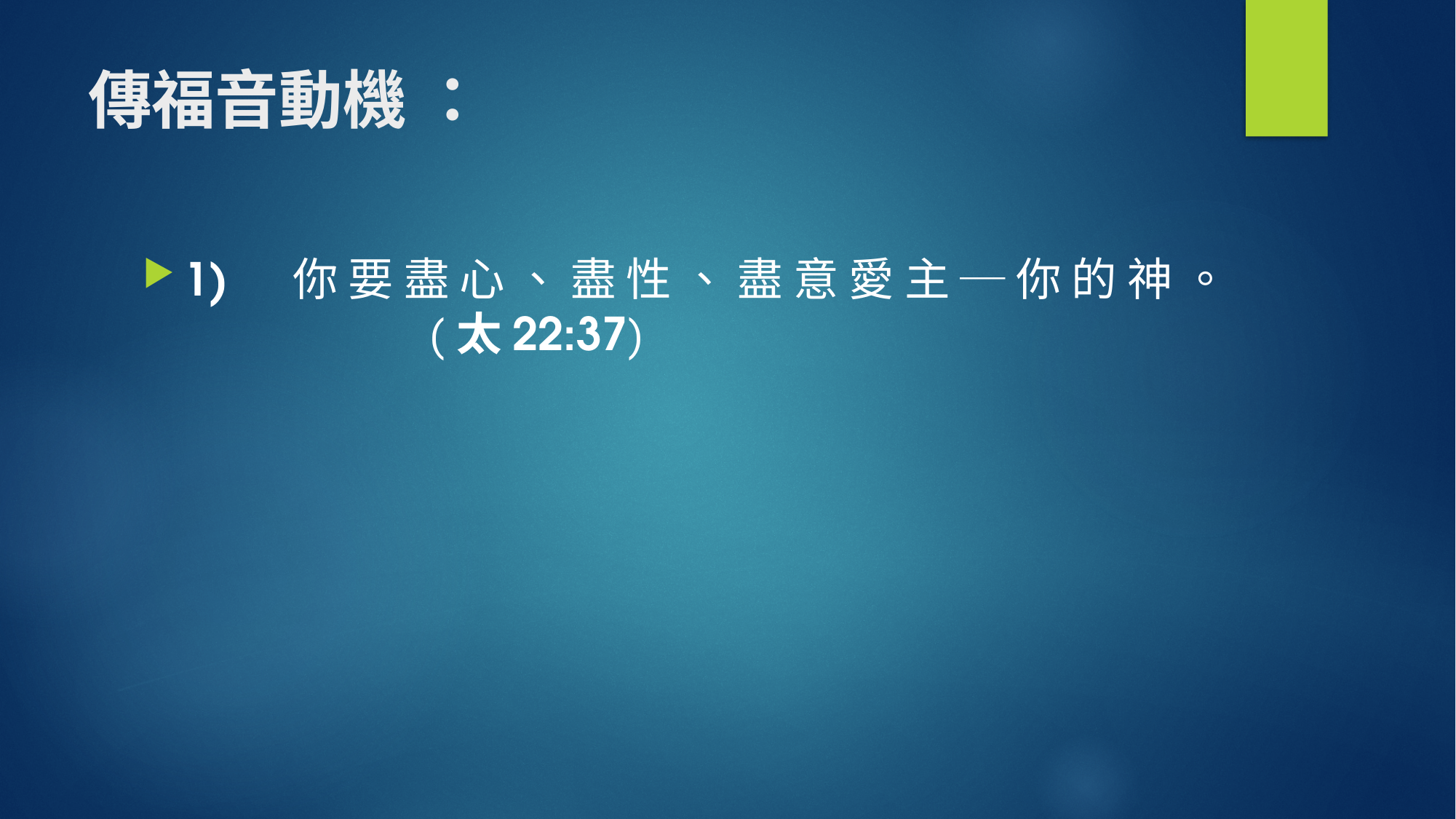

# 傳福音動機 ：
1)	你 要 盡 心 、 盡 性 、 盡 意 愛 主 ─ 你 的 神 。                       (太22:37)